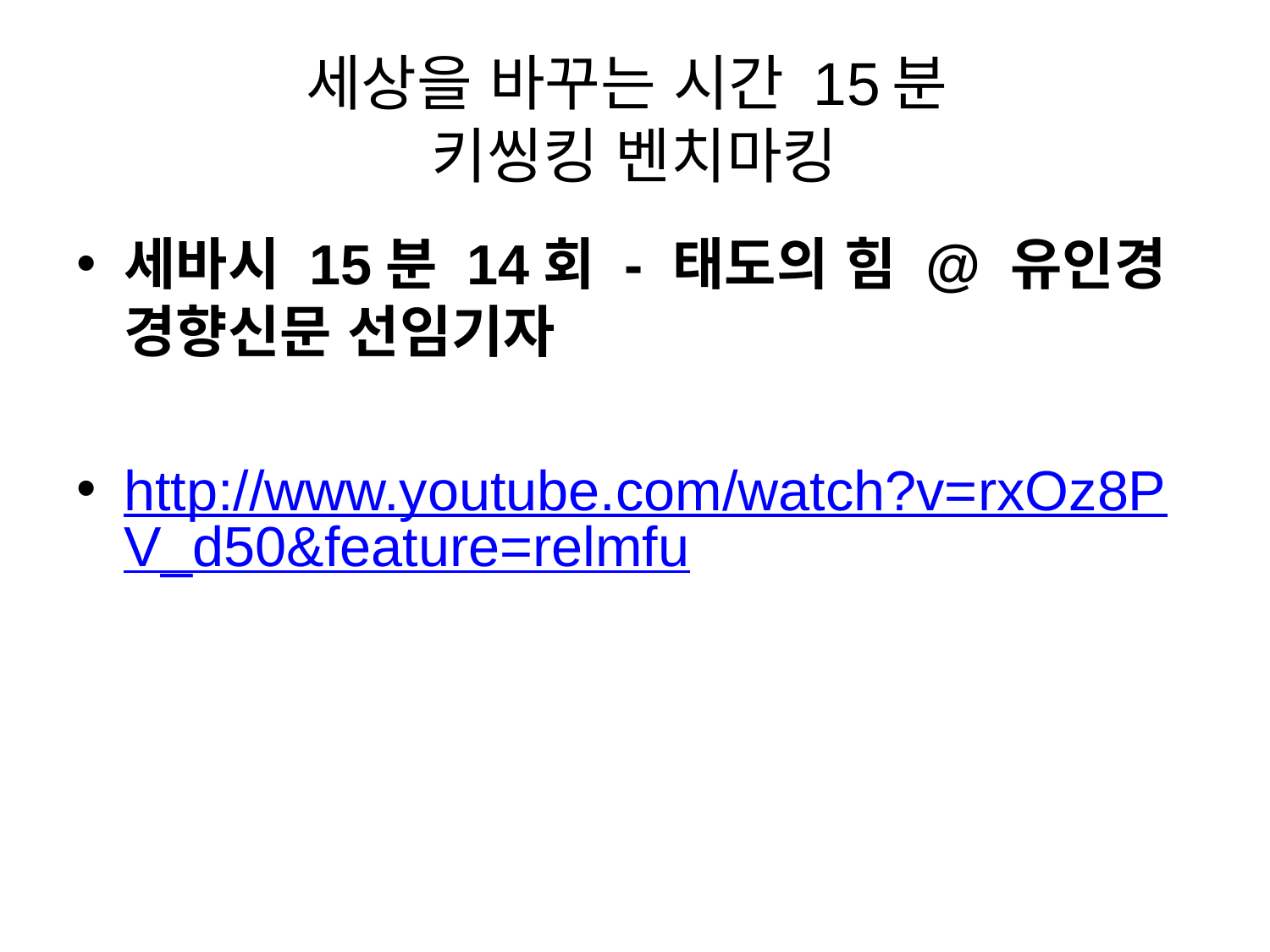

# 세상을 바꾸는 시간 15분 키씽킹 벤치마킹
세바시 15분 14회 - 태도의 힘 @ 유인경 경향신문 선임기자

http://www.youtube.com/watch?v=rxOz8PV_d50&feature=relmfu